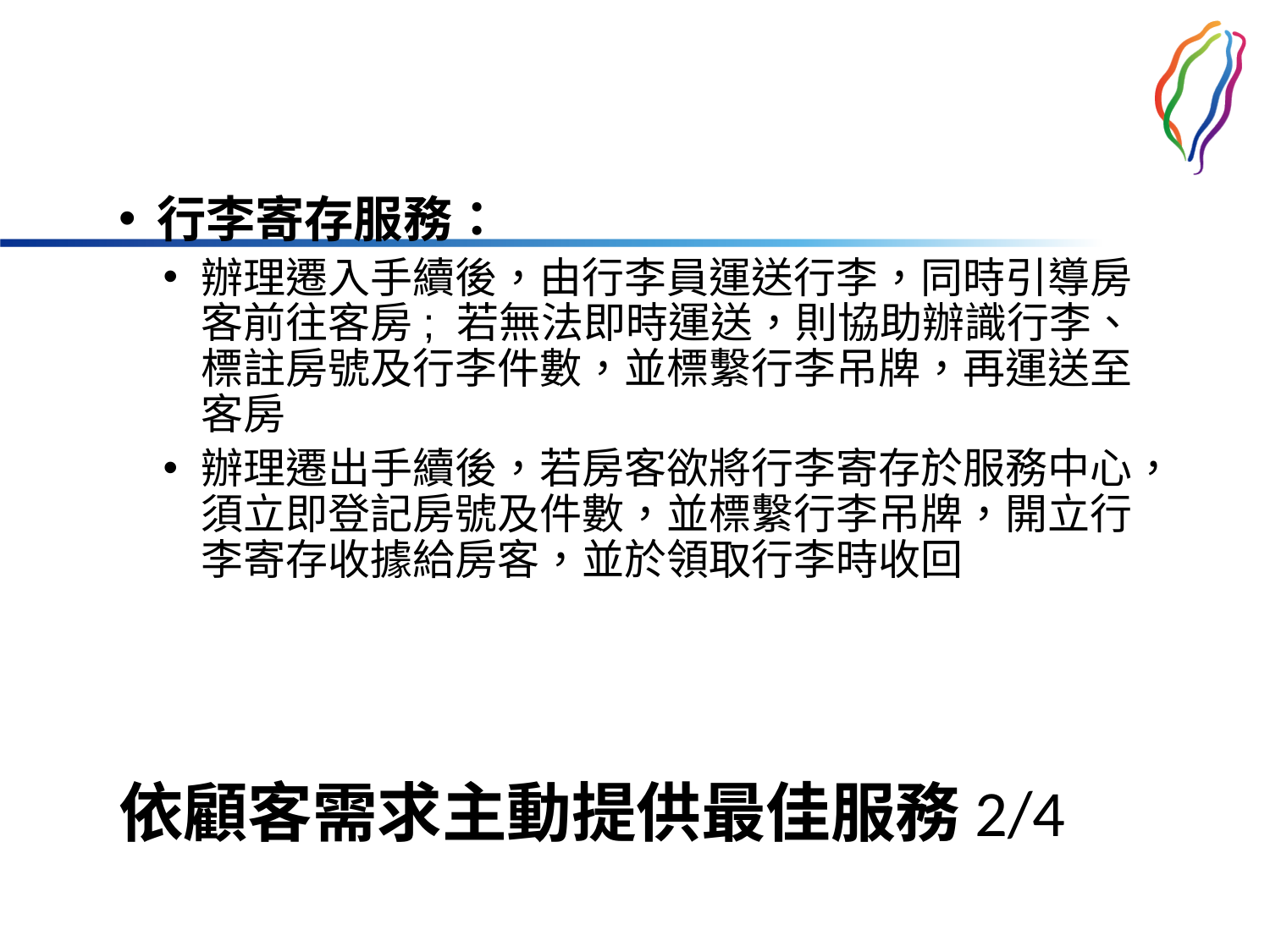

行李寄存服務：
辦理遷入手續後，由行李員運送行李，同時引導房客前往客房; 若無法即時運送，則協助辦識行李、標註房號及行李件數，並標繫行李吊牌，再運送至客房
辦理遷出手續後，若房客欲將行李寄存於服務中心，須立即登記房號及件數，並標繫行李吊牌，開立行李寄存收據給房客，並於領取行李時收回

# 依顧客需求主動提供最佳服務2/4